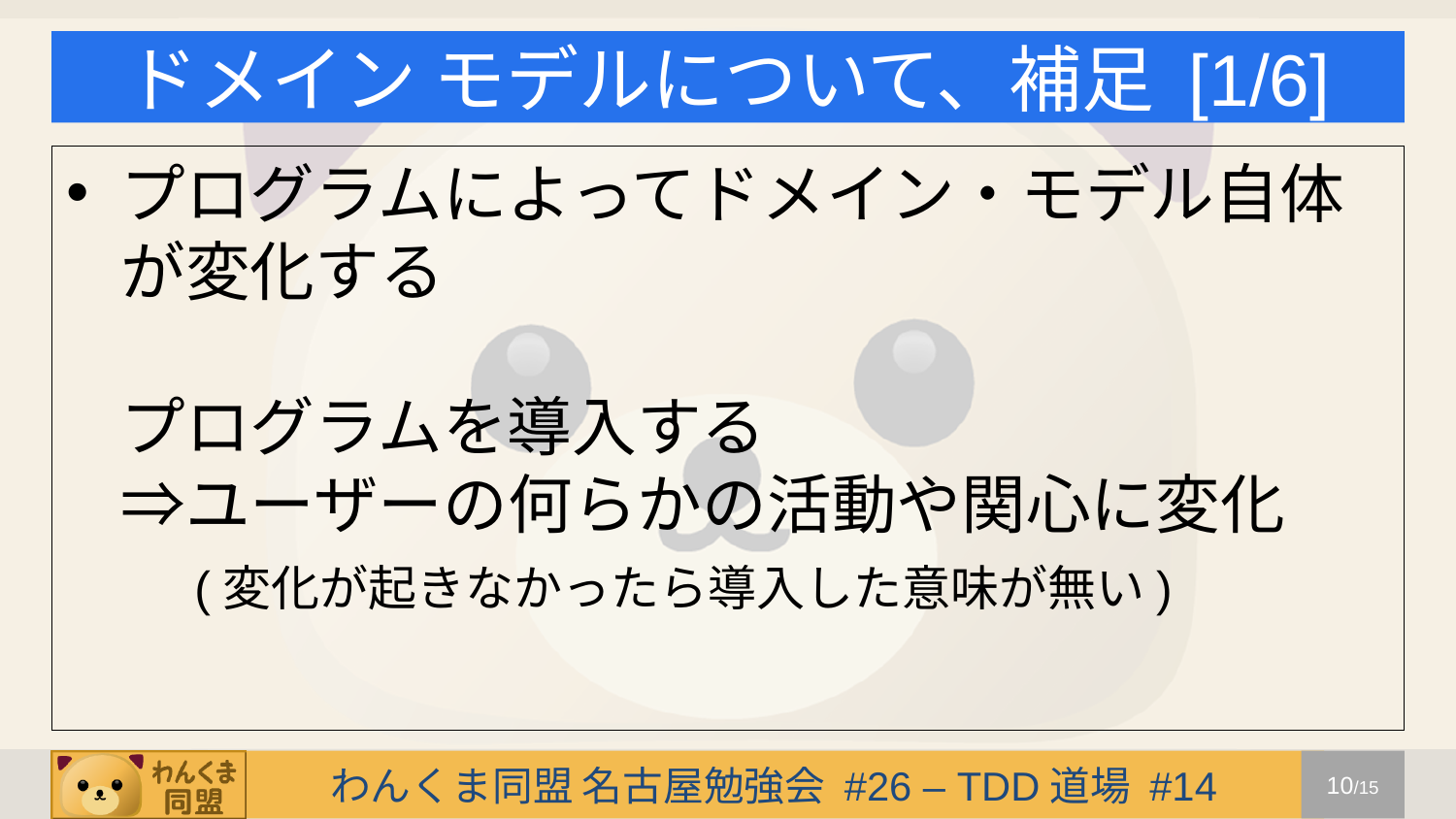

# ドメイン モデルについて、補足 [1/6]
プログラムによってドメイン・モデル自体が変化する
プログラムを導入する
⇒ユーザーの何らかの活動や関心に変化
    (変化が起きなかったら導入した意味が無い)